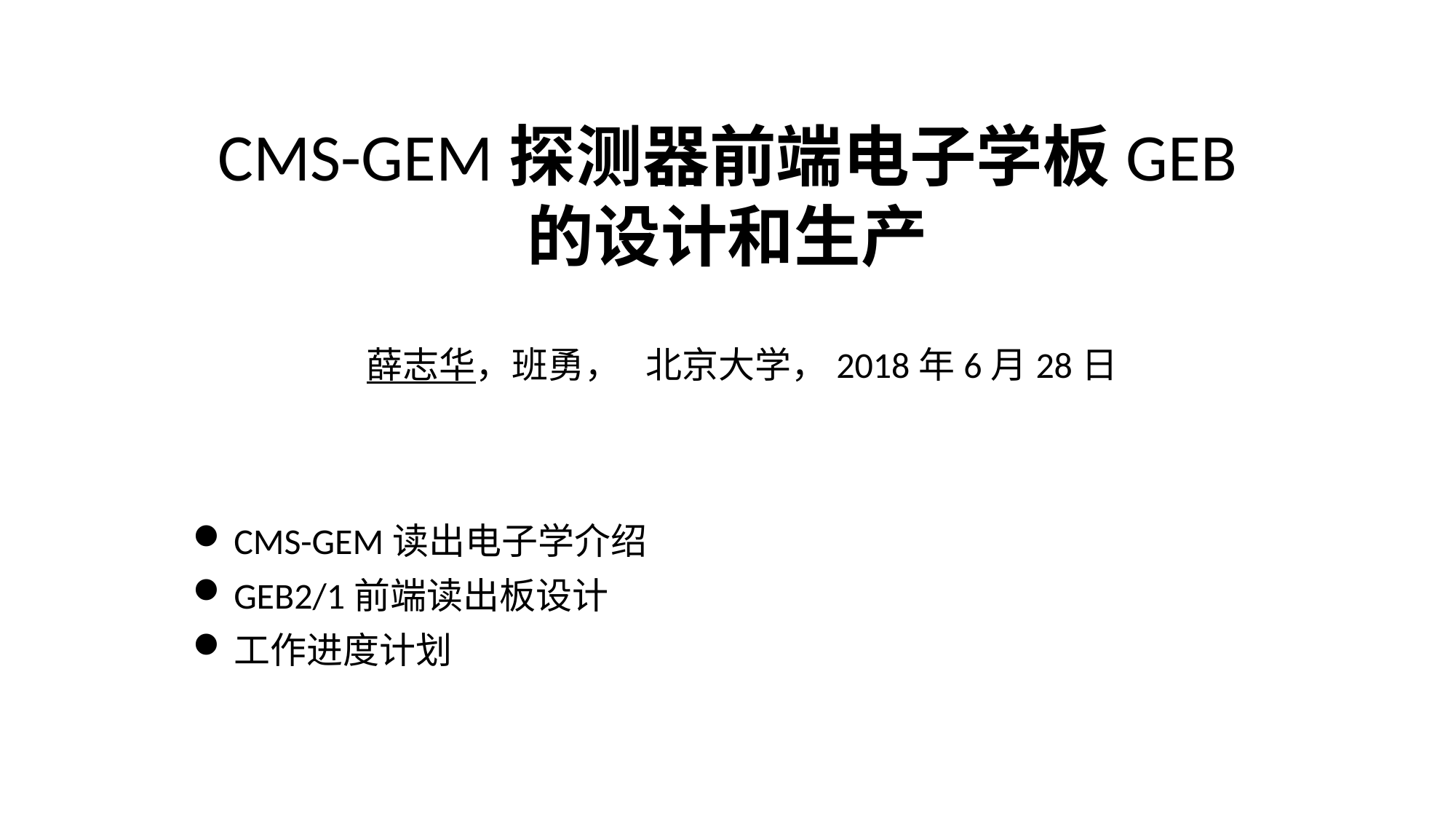

# CMS-GEM探测器前端电子学板GEB 的设计和生产
薛志华，班勇，   北京大学，2018年6月28日
CMS-GEM读出电子学介绍
GEB2/1前端读出板设计
工作进度计划